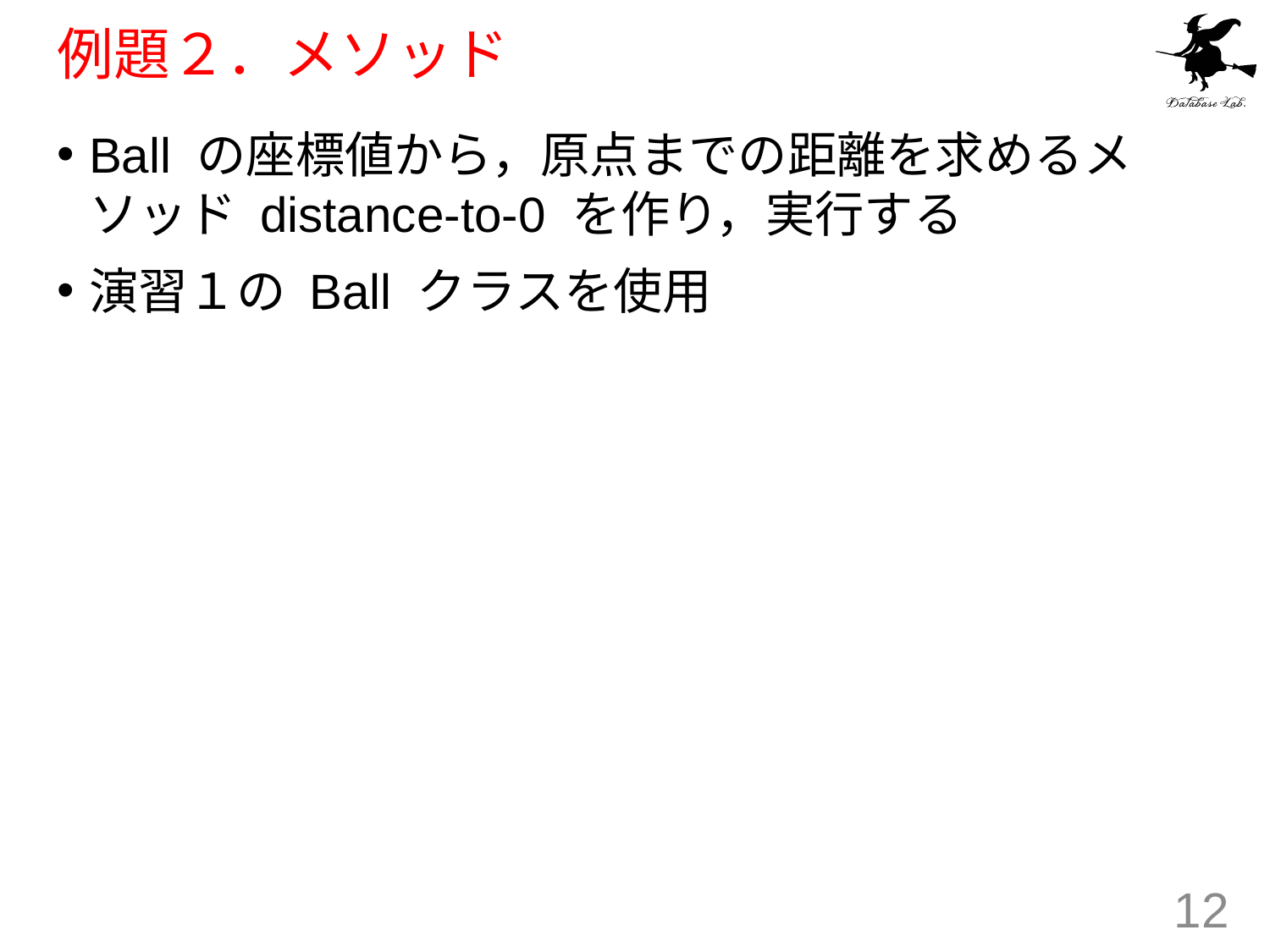

# 例題２．メソッド
Ball の座標値から，原点までの距離を求めるメソッド distance-to-0 を作り，実行する
演習１の Ball クラスを使用

12